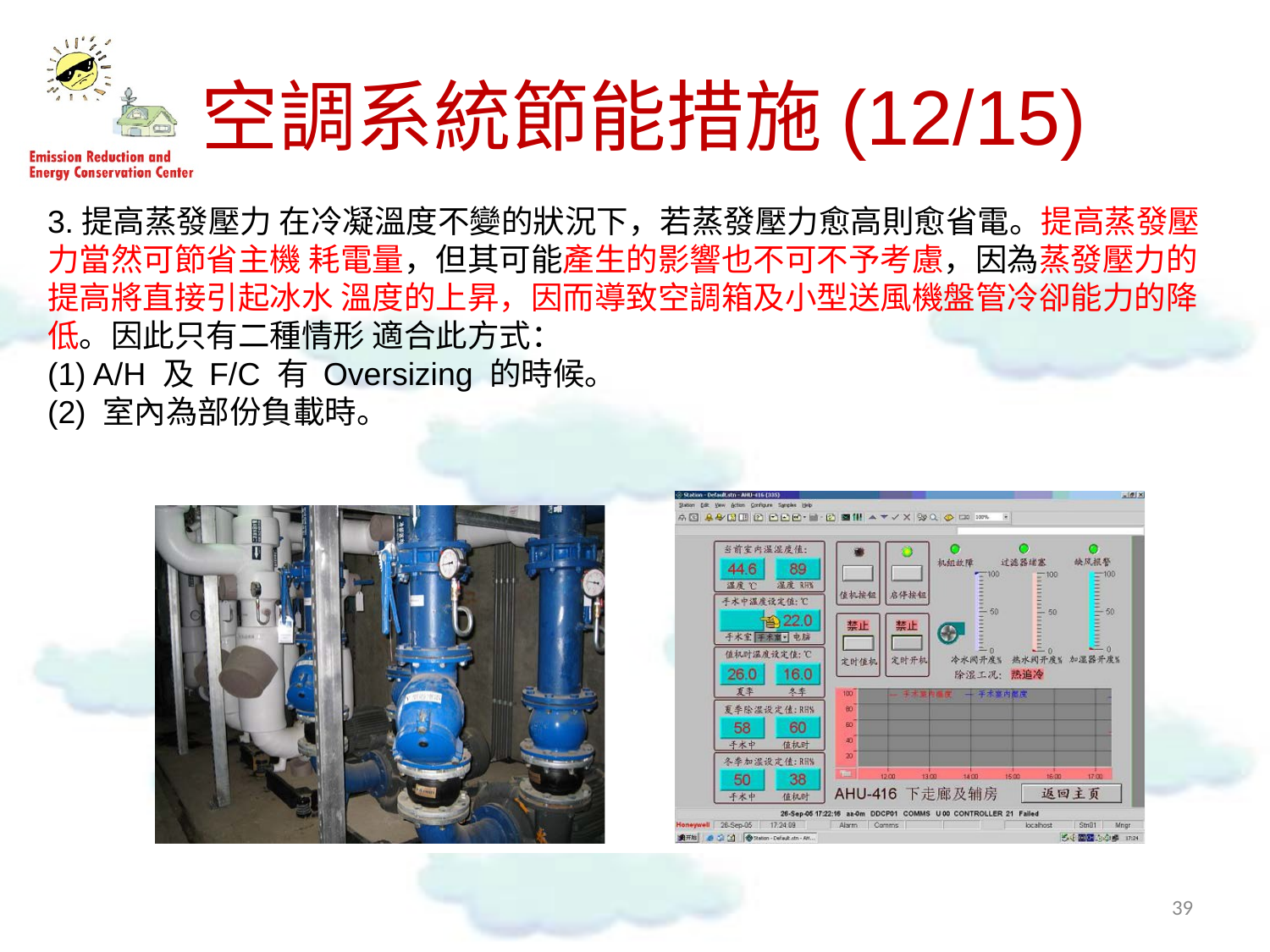

# 空調系統節能措施(12/15)
3.提高蒸發壓力 在冷凝溫度不變的狀況下，若蒸發壓力愈高則愈省電。提高蒸發壓力當然可節省主機 耗電量，但其可能產生的影響也不可不予考慮，因為蒸發壓力的提高將直接引起冰水 溫度的上昇，因而導致空調箱及小型送風機盤管冷卻能力的降低。因此只有二種情形 適合此方式：
(1) A/H 及 F/C 有 Oversizing 的時候。
(2) 室內為部份負載時。

39